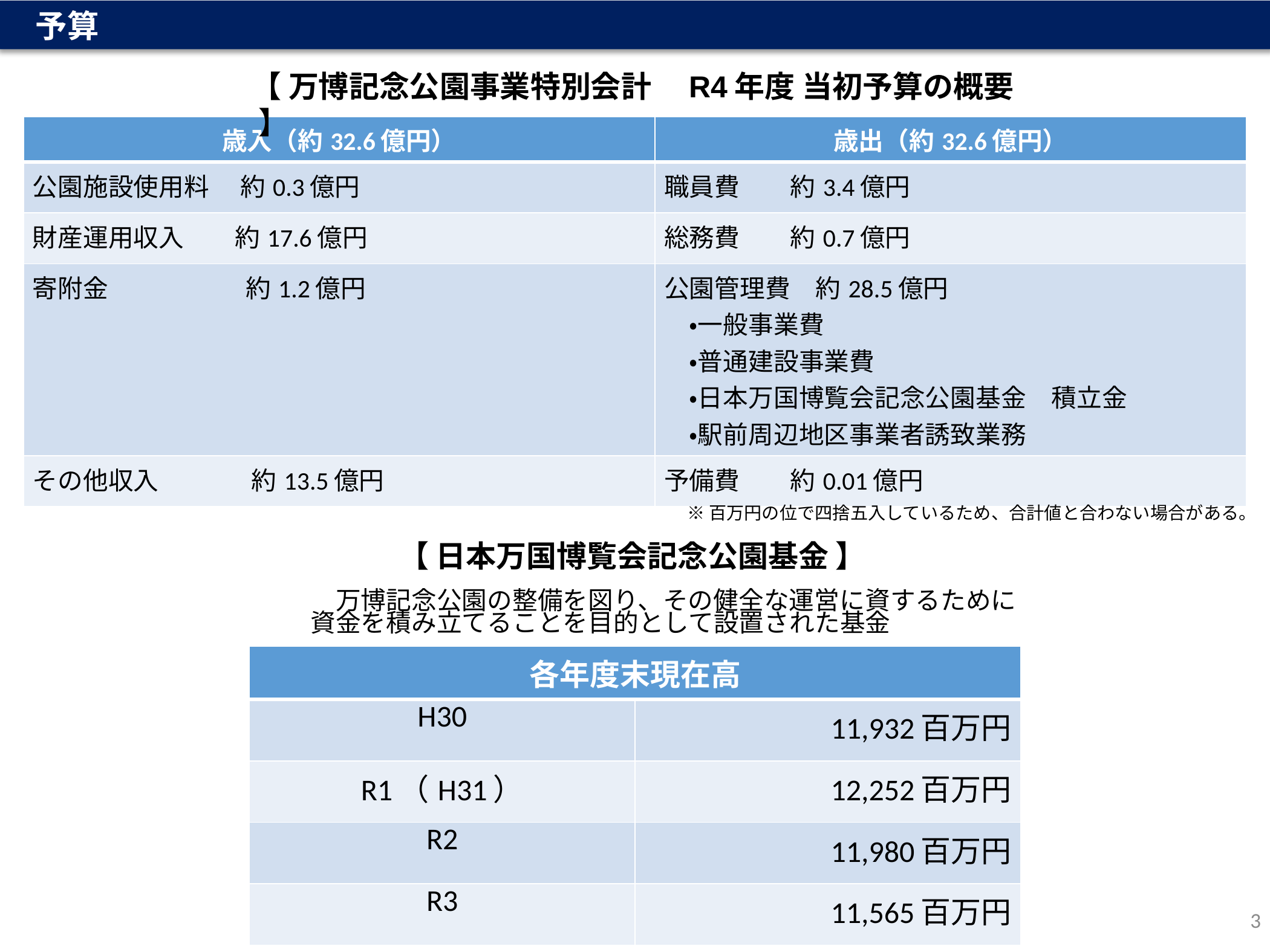

予算
【 万博記念公園事業特別会計　R4年度 当初予算の概要 】
| 歳入（約32.6億円） | 歳出（約32.6億円） |
| --- | --- |
| 公園施設使用料　 約0.3億円 | 職員費　　約3.4億円 |
| 財産運用収入　　約17.6億円 | 総務費　　約0.7億円 |
| 寄附金　　　　　 約1.2億円 | 公園管理費　約28.5億円 　・一般事業費　 　・普通建設事業費　 　・日本万国博覧会記念公園基金　積立金　 　・駅前周辺地区事業者誘致業務 |
| その他収入　　　 約13.5億円 | 予備費　　約0.01億円 |
※百万円の位で四捨五入しているため、合計値と合わない場合がある。
【 日本万国博覧会記念公園基金 】
　万博記念公園の整備を図り、その健全な運営に資するために資金を積み立てることを目的として設置された基金
| 各年度末現在高 |  |
| --- | --- |
| H30 | 11,932百万円 |
| R1（H31） | 12,252百万円 |
| R2 | 11,980百万円 |
| R3 | 11,565百万円 |
3